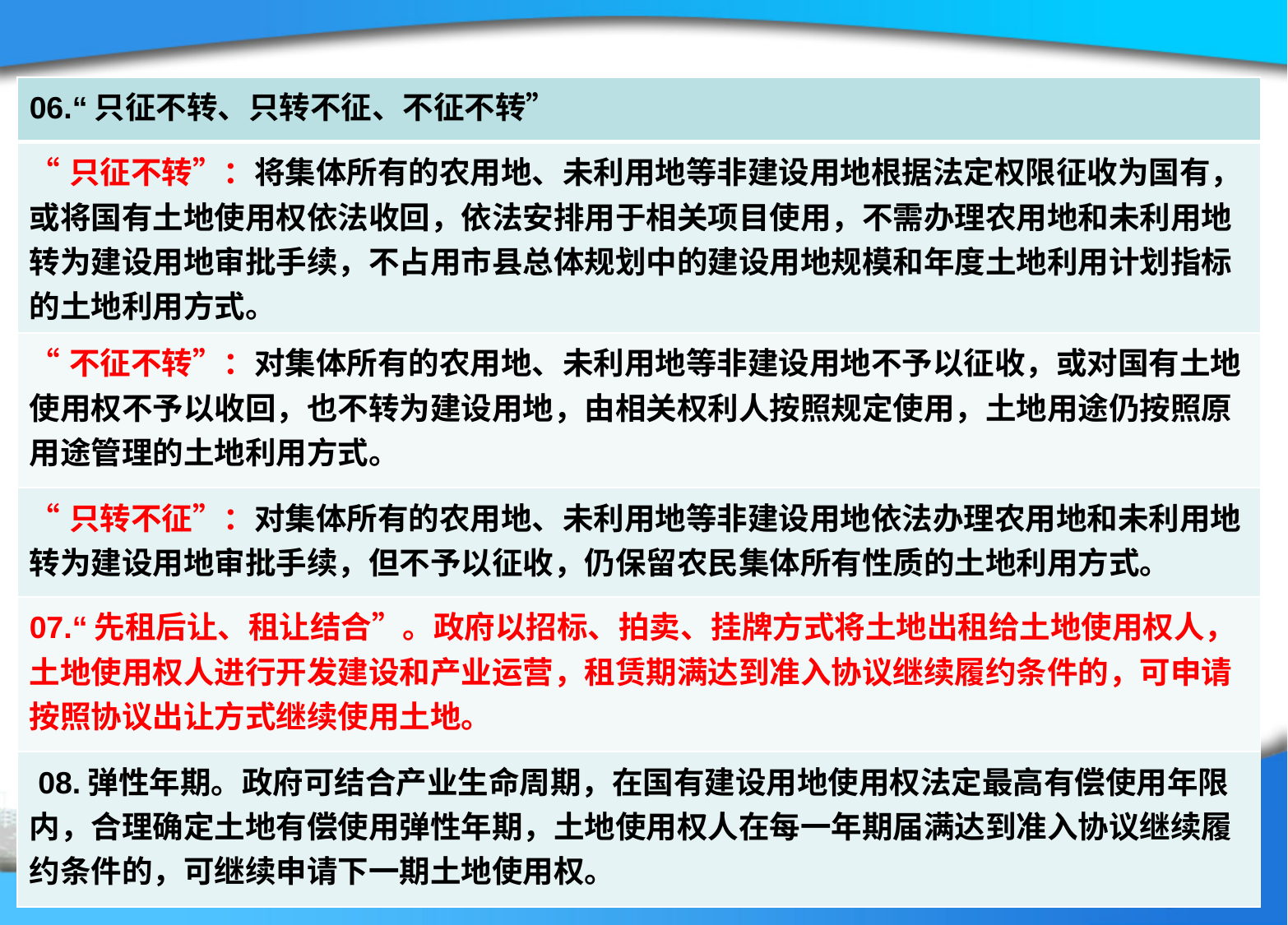

| 06.“只征不转、只转不征、不征不转” |
| --- |
| “只征不转”：将集体所有的农用地、未利用地等非建设用地根据法定权限征收为国有，或将国有土地使用权依法收回，依法安排用于相关项目使用，不需办理农用地和未利用地转为建设用地审批手续，不占用市县总体规划中的建设用地规模和年度土地利用计划指标的土地利用方式。 |
| “不征不转”：对集体所有的农用地、未利用地等非建设用地不予以征收，或对国有土地使用权不予以收回，也不转为建设用地，由相关权利人按照规定使用，土地用途仍按照原用途管理的土地利用方式。 |
| “只转不征”：对集体所有的农用地、未利用地等非建设用地依法办理农用地和未利用地转为建设用地审批手续，但不予以征收，仍保留农民集体所有性质的土地利用方式。 |
| 07.“先租后让、租让结合”。政府以招标、拍卖、挂牌方式将土地出租给土地使用权人，土地使用权人进行开发建设和产业运营，租赁期满达到准入协议继续履约条件的，可申请按照协议出让方式继续使用土地。 |
| 08.弹性年期。政府可结合产业生命周期，在国有建设用地使用权法定最高有偿使用年限内，合理确定土地有偿使用弹性年期，土地使用权人在每一年期届满达到准入协议继续履约条件的，可继续申请下一期土地使用权。 |